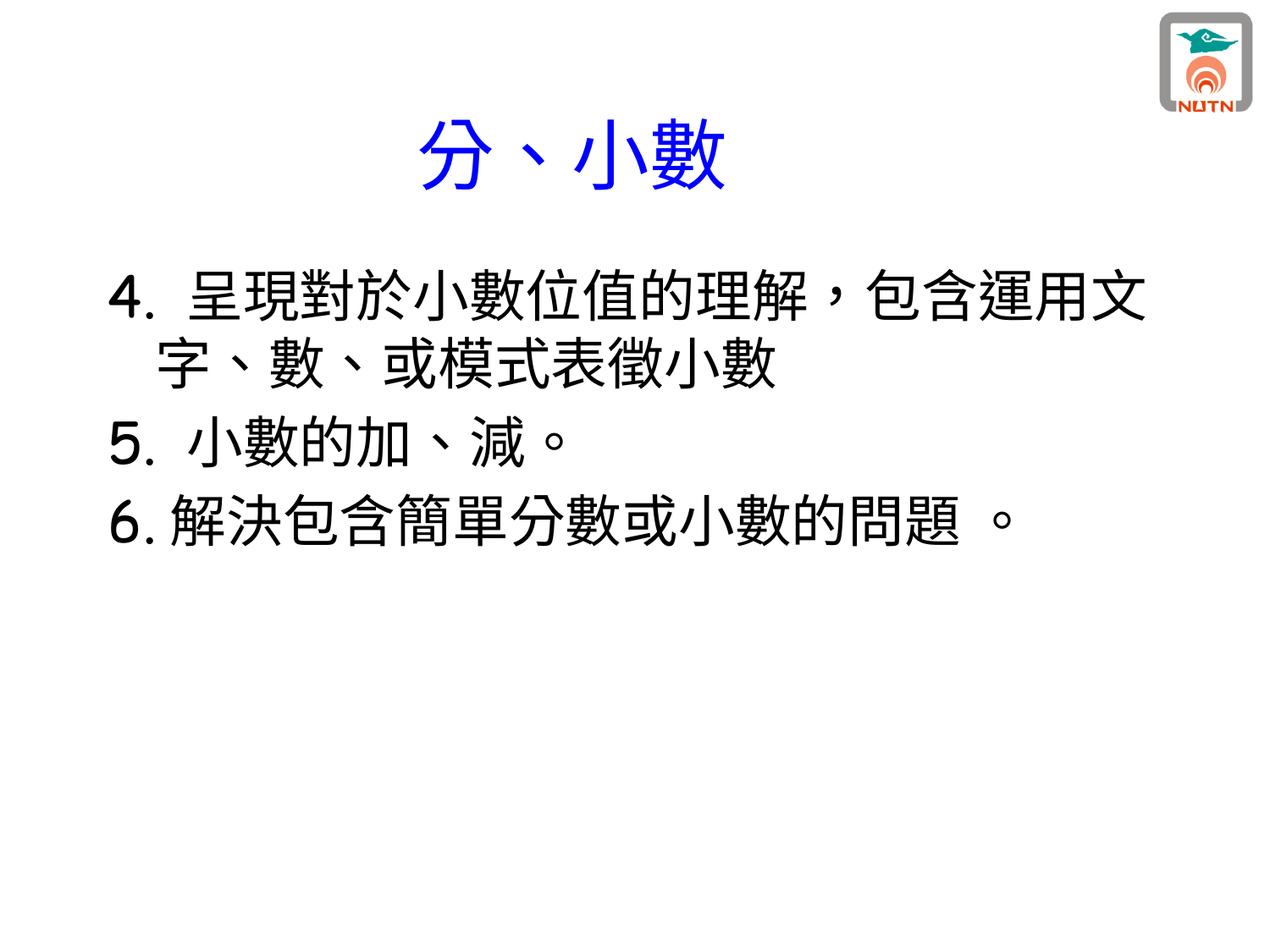

# 分、小數
4. 呈現對於小數位值的理解，包含運用文字、數、或模式表徵小數
5. 小數的加、減。
6.解決包含簡單分數或小數的問題 。